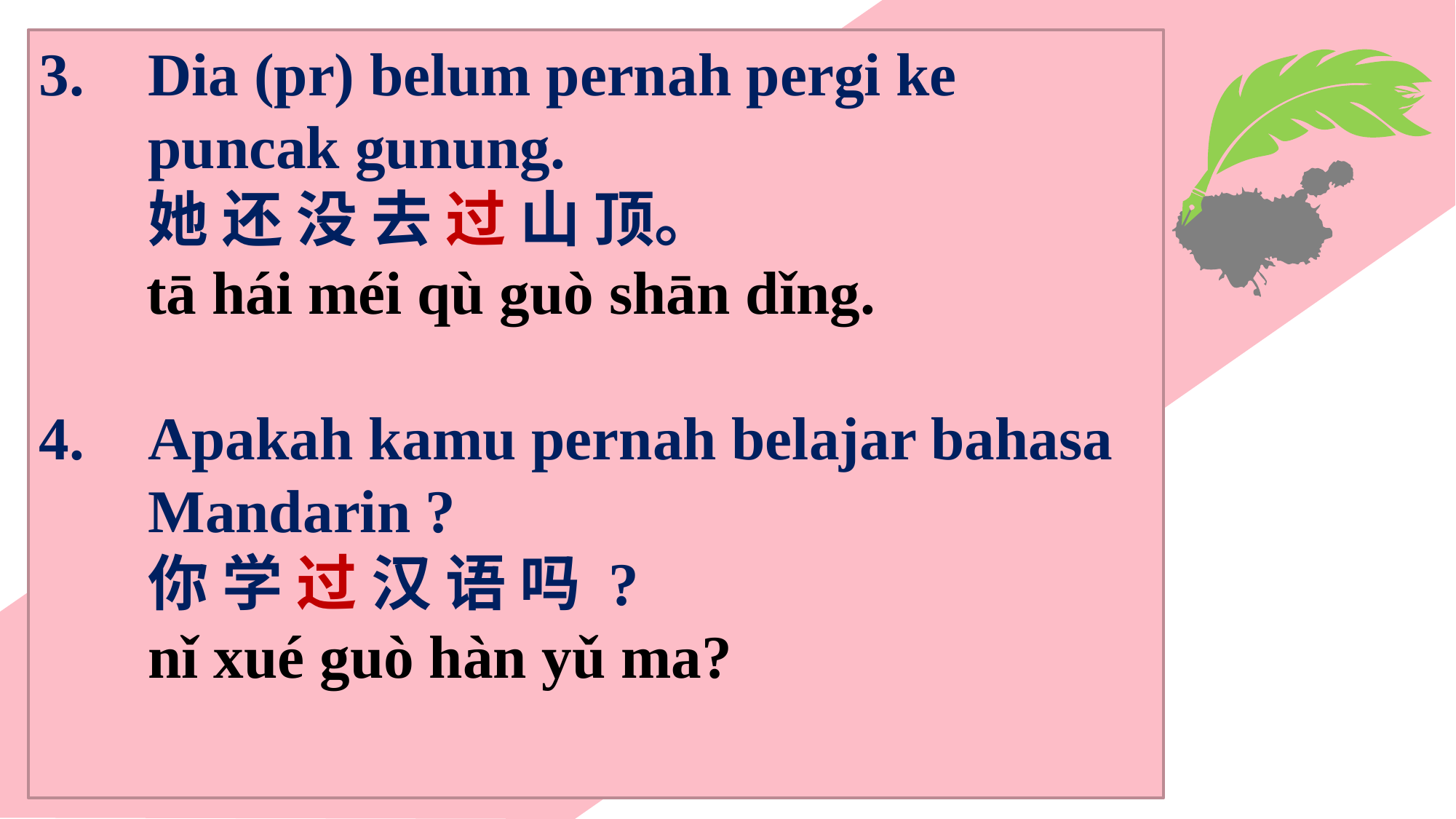

Dia (pr) belum pernah pergi ke puncak gunung.
	她 还 没 去 过 山 顶。
tā hái méi qù guò shān dǐng.

Apakah kamu pernah belajar bahasa Mandarin ?
	你 学 过 汉 语 吗 ?
	nǐ xué guò hàn yǔ ma?